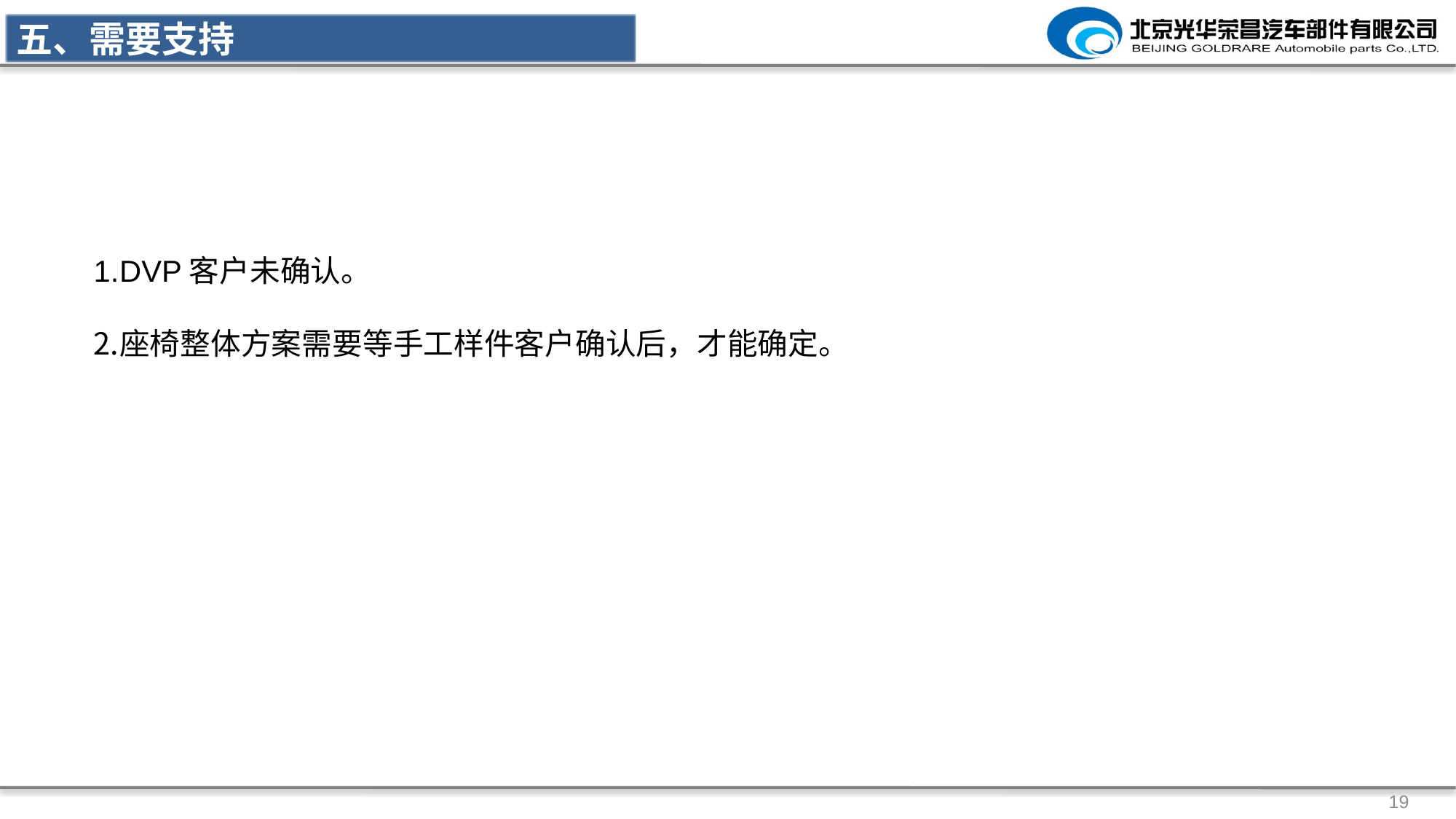

五、需要支持
DVP客户未确认。

座椅整体方案需要等手工样件客户确认后，才能确定。